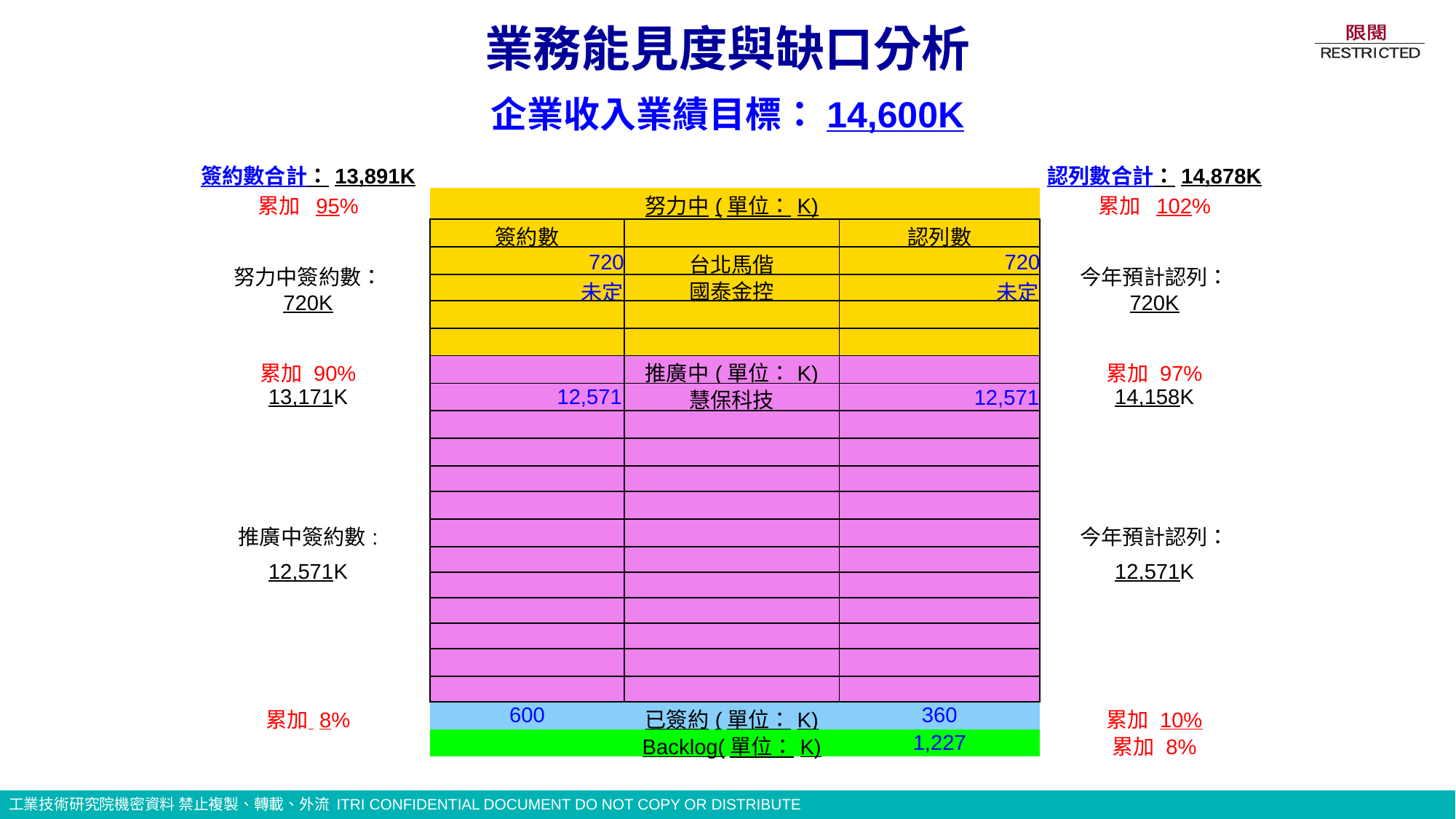

業務能見度與缺口分析
企業收入業績目標：14,600K
| 簽約數合計：13,891K |  |  |  | 認列數合計：14,878K |
| --- | --- | --- | --- | --- |
| 累加 95% |  | 努力中(單位：K) |  | 累加 102% |
| 努力中簽約數： 720K | 簽約數 |  | 認列數 | 今年預計認列： 720K |
|  | 720 | 台北馬偕 | 720 |  |
|  | 未定 | 國泰金控 | 未定 |  |
|  |  |  |  |  |
|  |  |  |  |  |
| 累加 90% |  | 推廣中(單位：K) |  | 累加 97% |
| 13,171K | 12,571 | 慧保科技 | 12,571 | 14,158K |
|  |  |  |  |  |
|  |  |  |  |  |
|  |  |  |  |  |
|  |  |  |  |  |
| 推廣中簽約數: |  |  |  | 今年預計認列： |
| 12,571K |  |  |  | 12,571K |
|  |  |  |  |  |
|  |  |  |  |  |
|  |  |  |  |  |
|  |  |  |  |  |
|  |  |  |  |  |
| 累加 8% | 600 | 已簽約(單位：K) | 360 | 累加 10% |
|  |  | Backlog(單位：K) | 1,227 | 累加 8% |